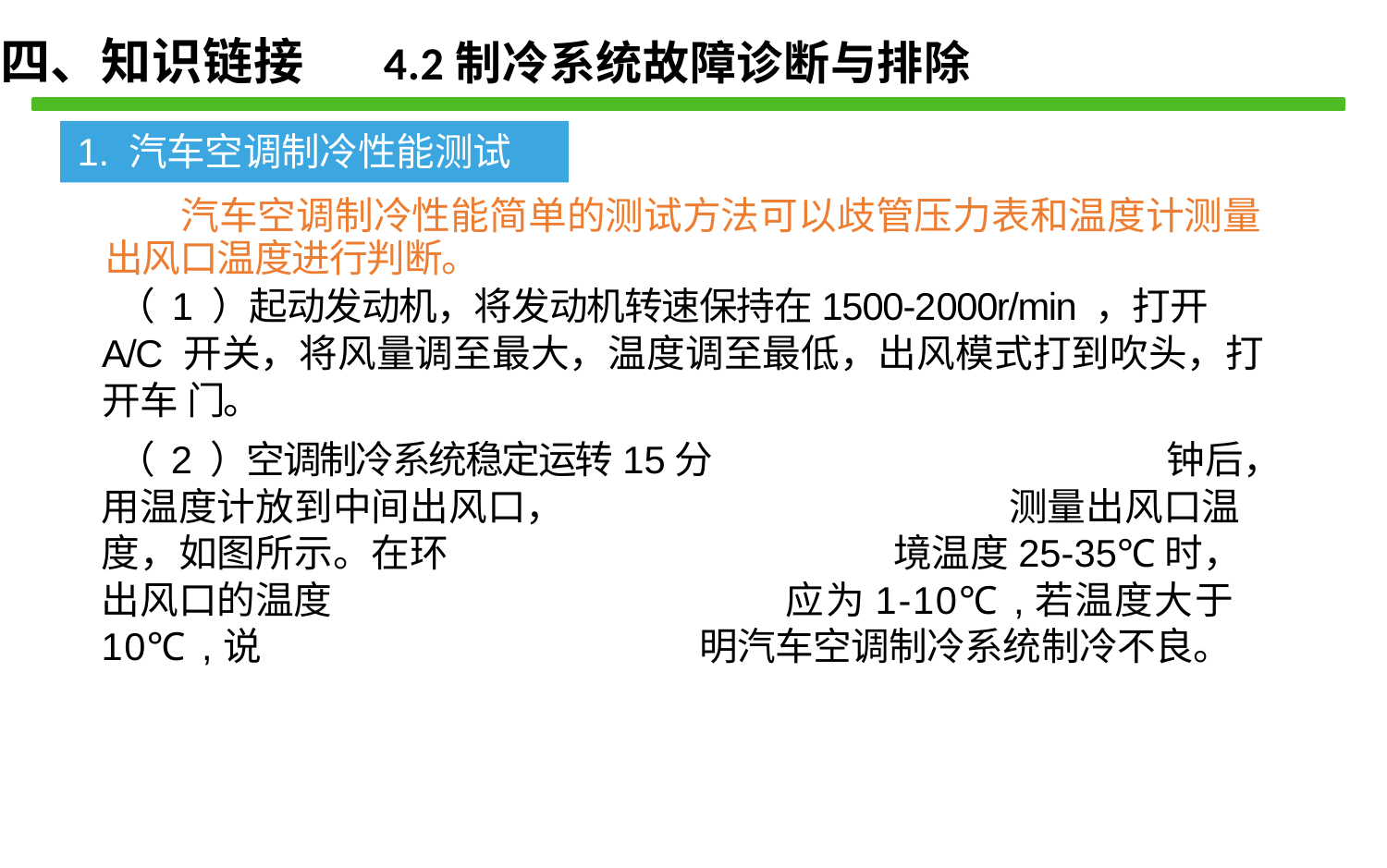

四、知识链接     4.2制冷系统故障诊断与排除

1. 汽车空调制冷性能测试

汽车空调制冷性能简单的测试方法可以歧管压力表和温度计测量 出风口温度进行判断。
（ 1 ）起动发动机，将发动机转速保持在1500-2000r/min ，打开A/C 开关，将风量调至最大，温度调至最低，出风模式打到吹头，打开车 门。

（ 2 ）空调制冷系统稳定运转15分                                                     钟后，用温度计放到中间出风口，                                                    测量出风口温度，如图所示。在环                                                    境温度25-35℃时，出风口的温度                                                     应为1-10℃ ,若温度大于10℃ ,说                                                   明汽车空调制冷系统制冷不良。